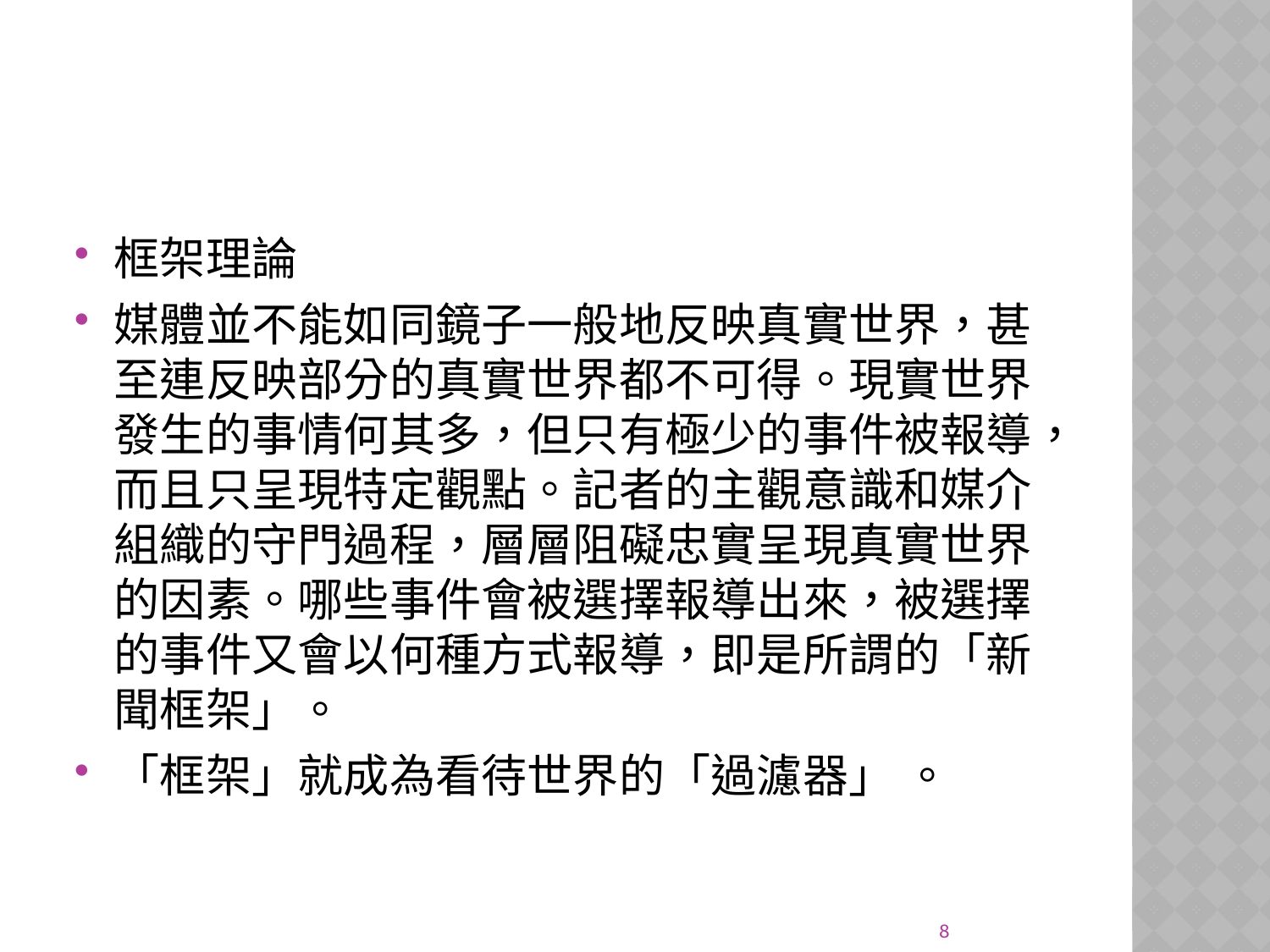

#
框架理論
媒體並不能如同鏡子一般地反映真實世界，甚至連反映部分的真實世界都不可得。現實世界發生的事情何其多，但只有極少的事件被報導，而且只呈現特定觀點。記者的主觀意識和媒介組織的守門過程，層層阻礙忠實呈現真實世界的因素。哪些事件會被選擇報導出來，被選擇的事件又會以何種方式報導，即是所謂的「新聞框架」。
「框架」就成為看待世界的「過濾器」 。
8